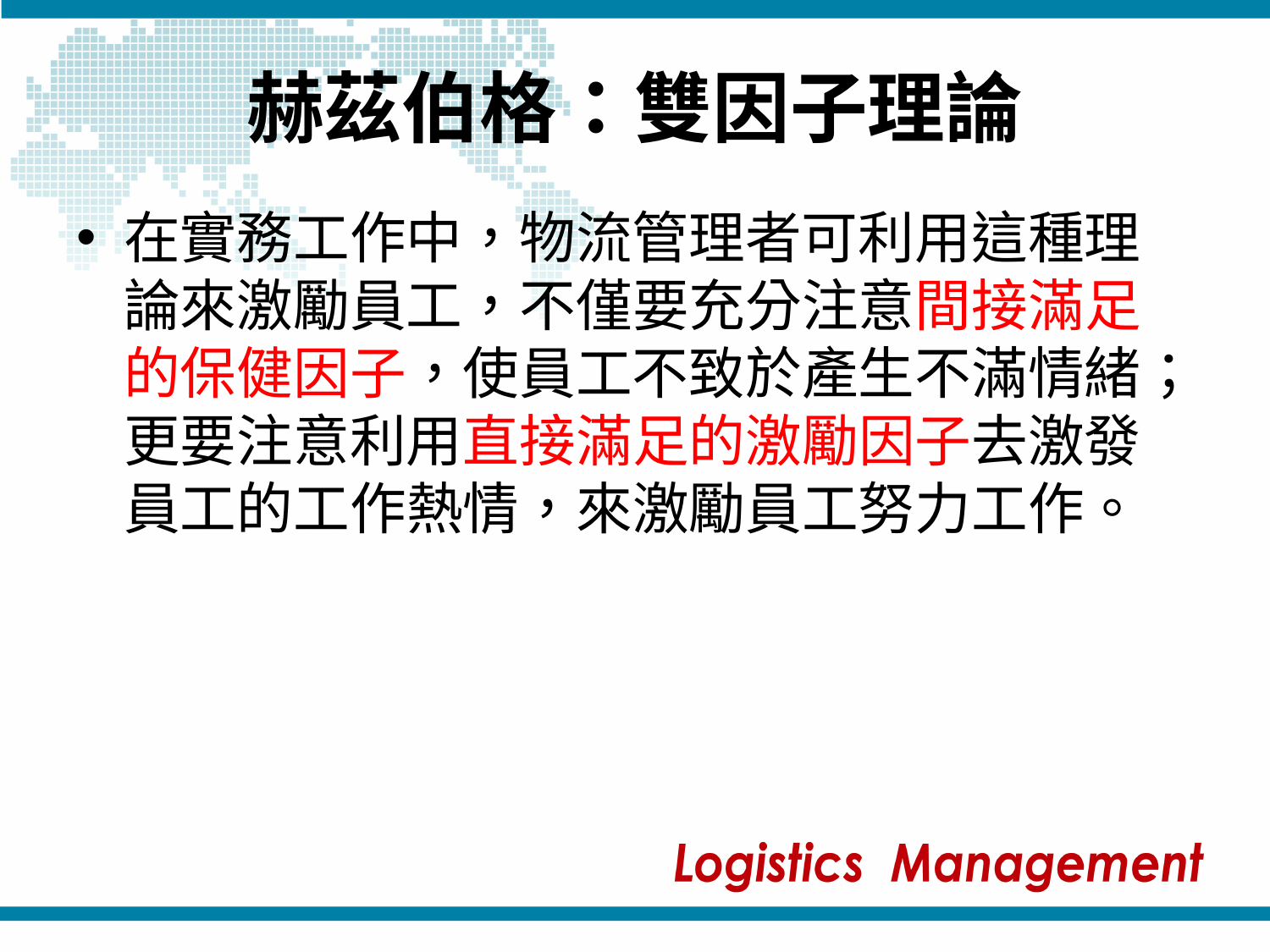

# 赫茲伯格：雙因子理論
在實務工作中，物流管理者可利用這種理論來激勵員工，不僅要充分注意間接滿足的保健因子，使員工不致於產生不滿情緒；更要注意利用直接滿足的激勵因子去激發員工的工作熱情，來激勵員工努力工作。